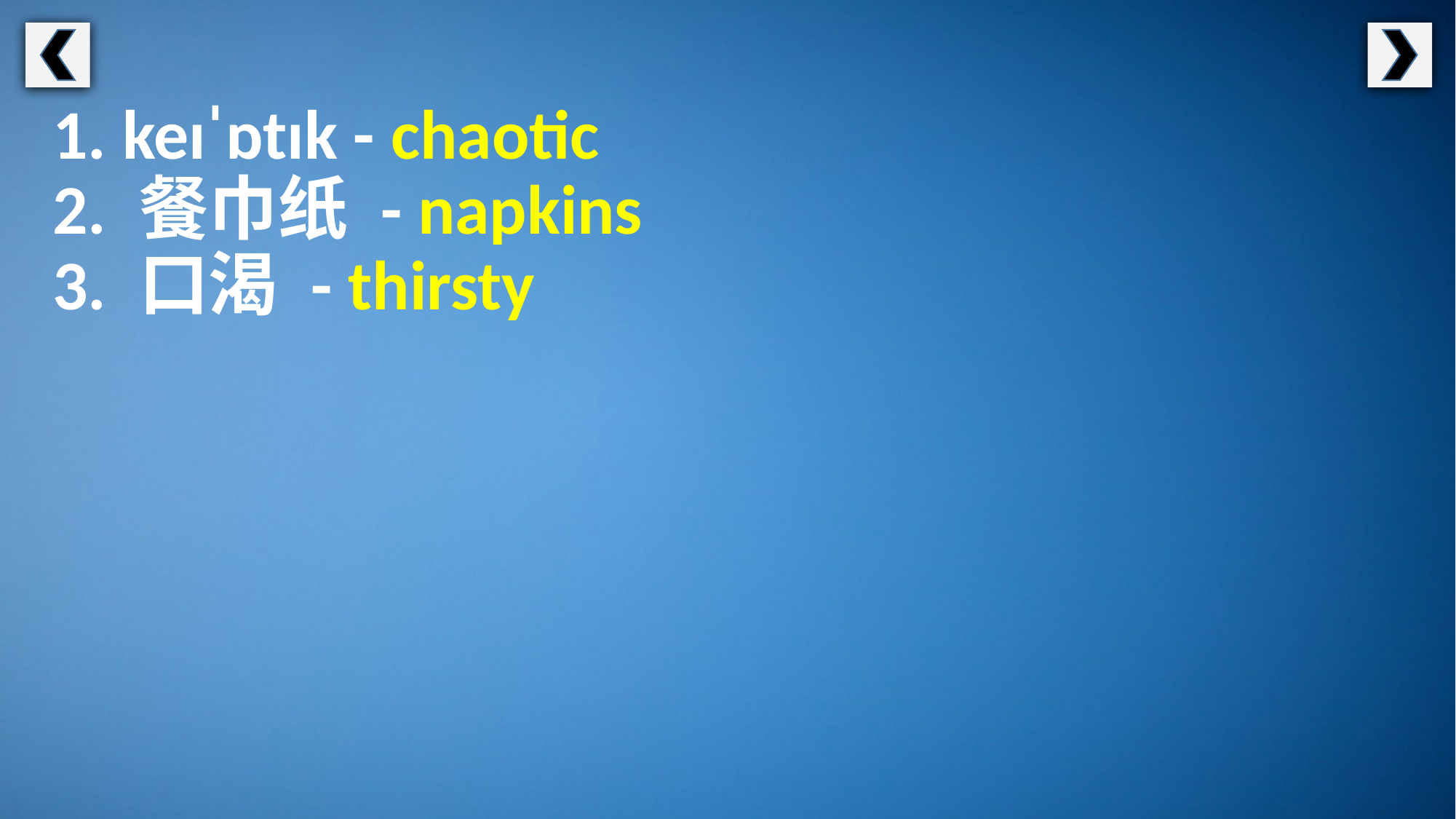

1. keɪˈɒtɪk - chaotic
2. 餐巾纸 - napkins
3. 口渴 - thirsty